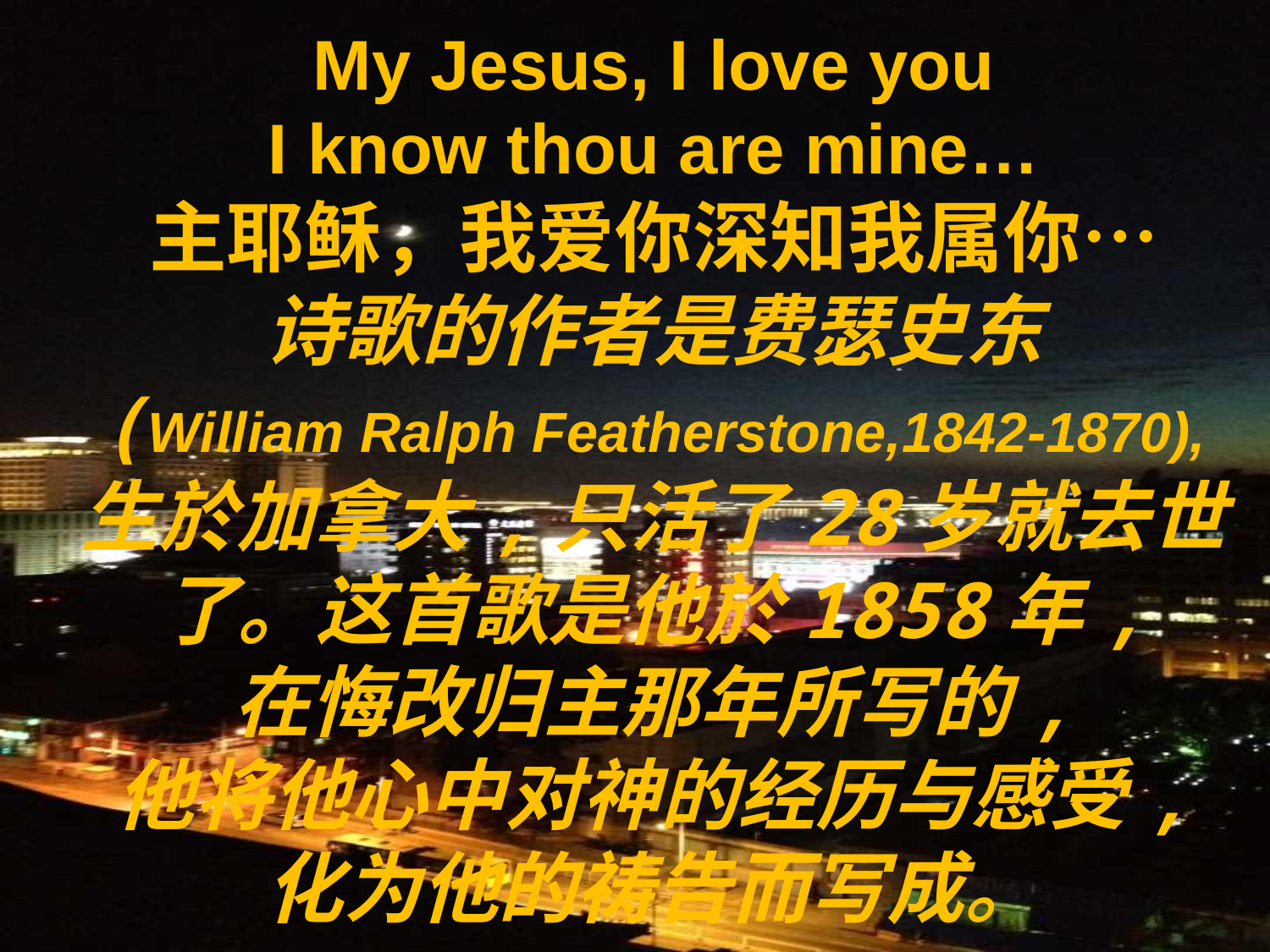

My Jesus, I love you
I know thou are mine…
主耶稣，我爱你深知我属你…
诗歌的作者是费瑟史东
(William Ralph Featherstone,1842-1870),
生於加拿大,只活了28岁就去世了。这首歌是他於1858年,
在悔改归主那年所写的,
他将他心中对神的经历与感受,
化为他的祷告而写成。